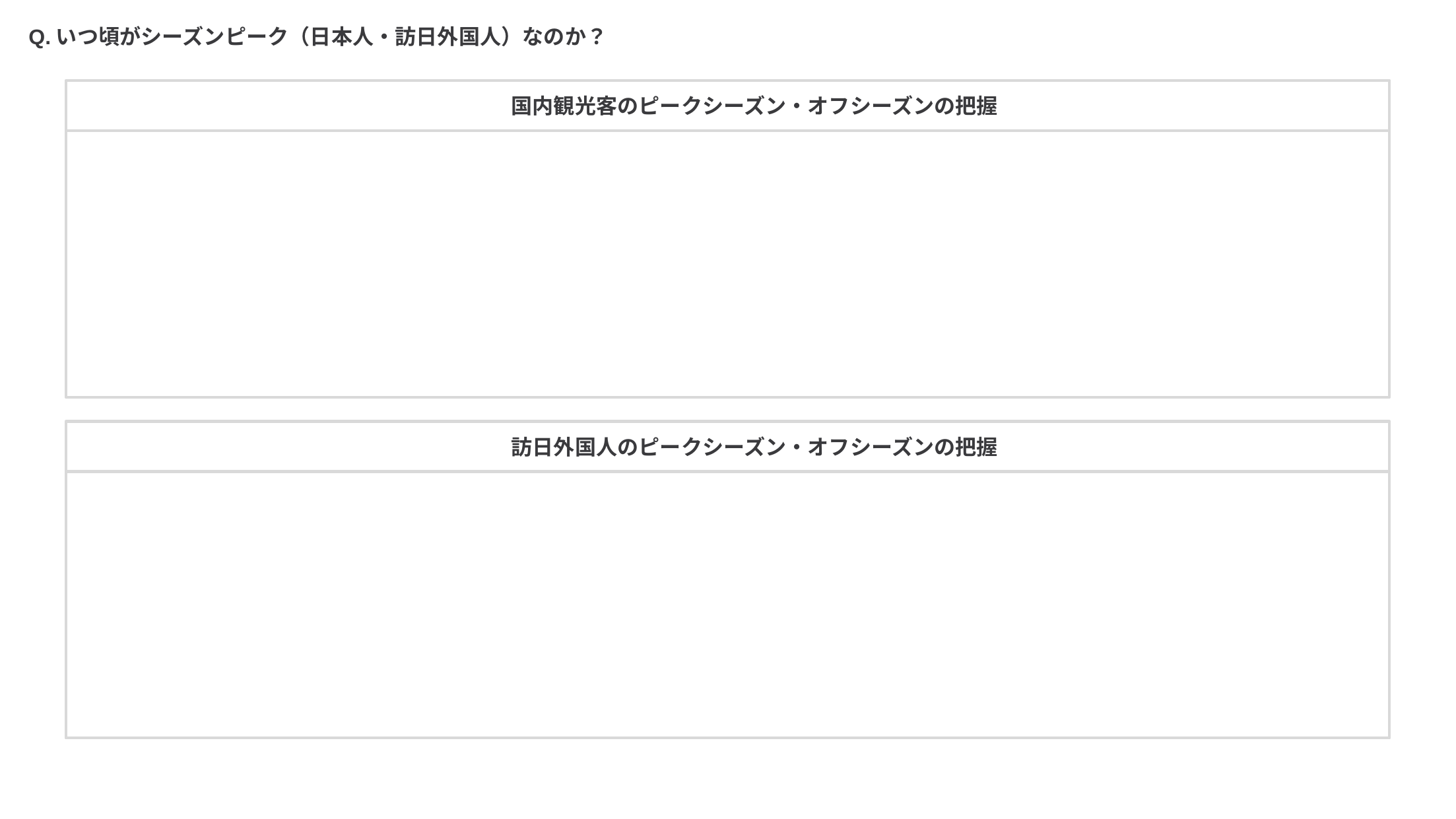

Q.いつ頃がシーズンピーク（日本人・訪日外国人）なのか？
国内観光客のピークシーズン・オフシーズンの把握

訪日外国人のピークシーズン・オフシーズンの把握